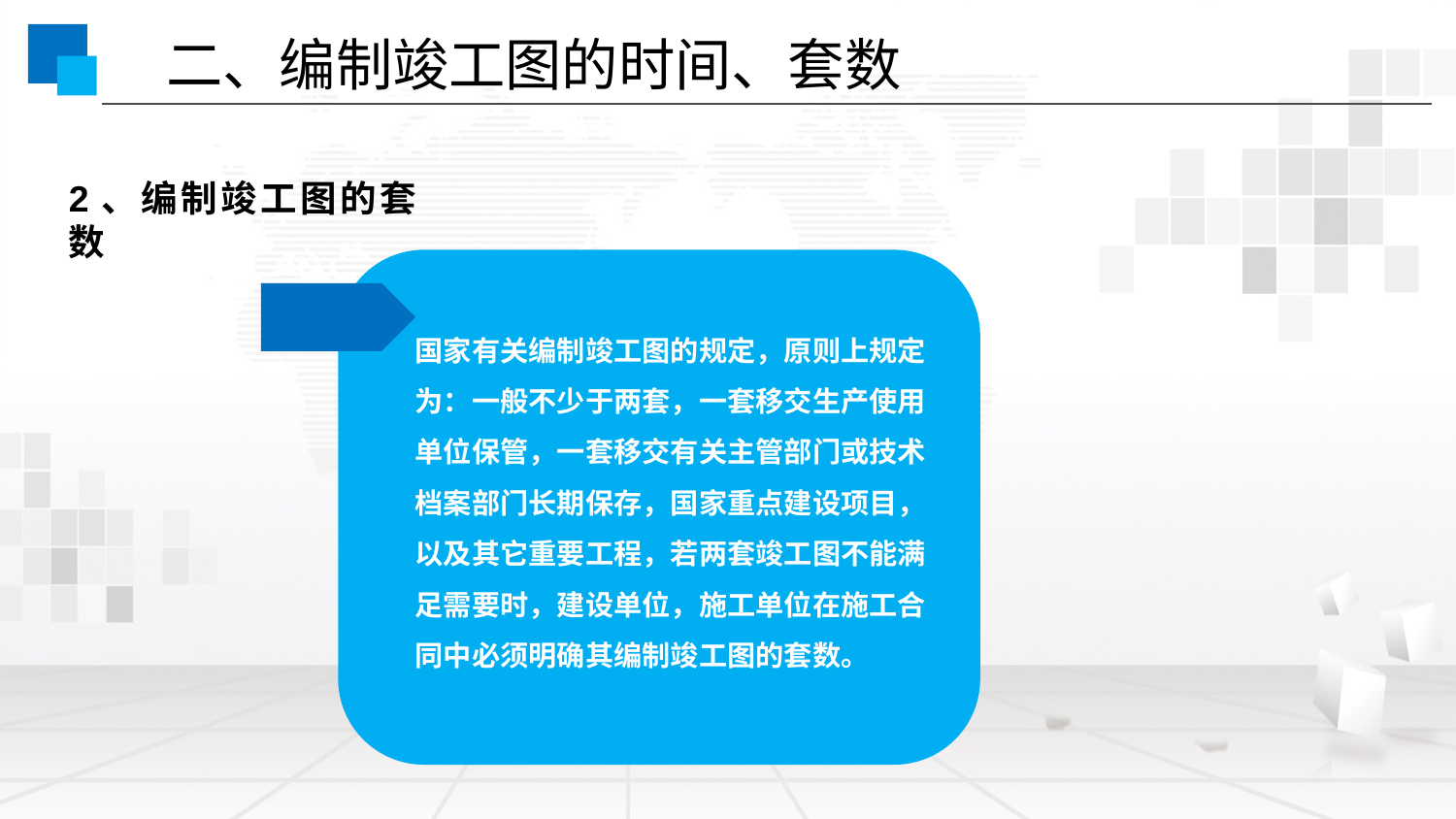

二、编制竣工图的时间、套数
2、编制竣工图的套数

国家有关编制竣工图的规定，原则上规定为：一般不少于两套，一套移交生产使用单位保管，一套移交有关主管部门或技术档案部门长期保存，国家重点建设项目，以及其它重要工程，若两套竣工图不能满足需要时，建设单位，施工单位在施工合同中必须明确其编制竣工图的套数。